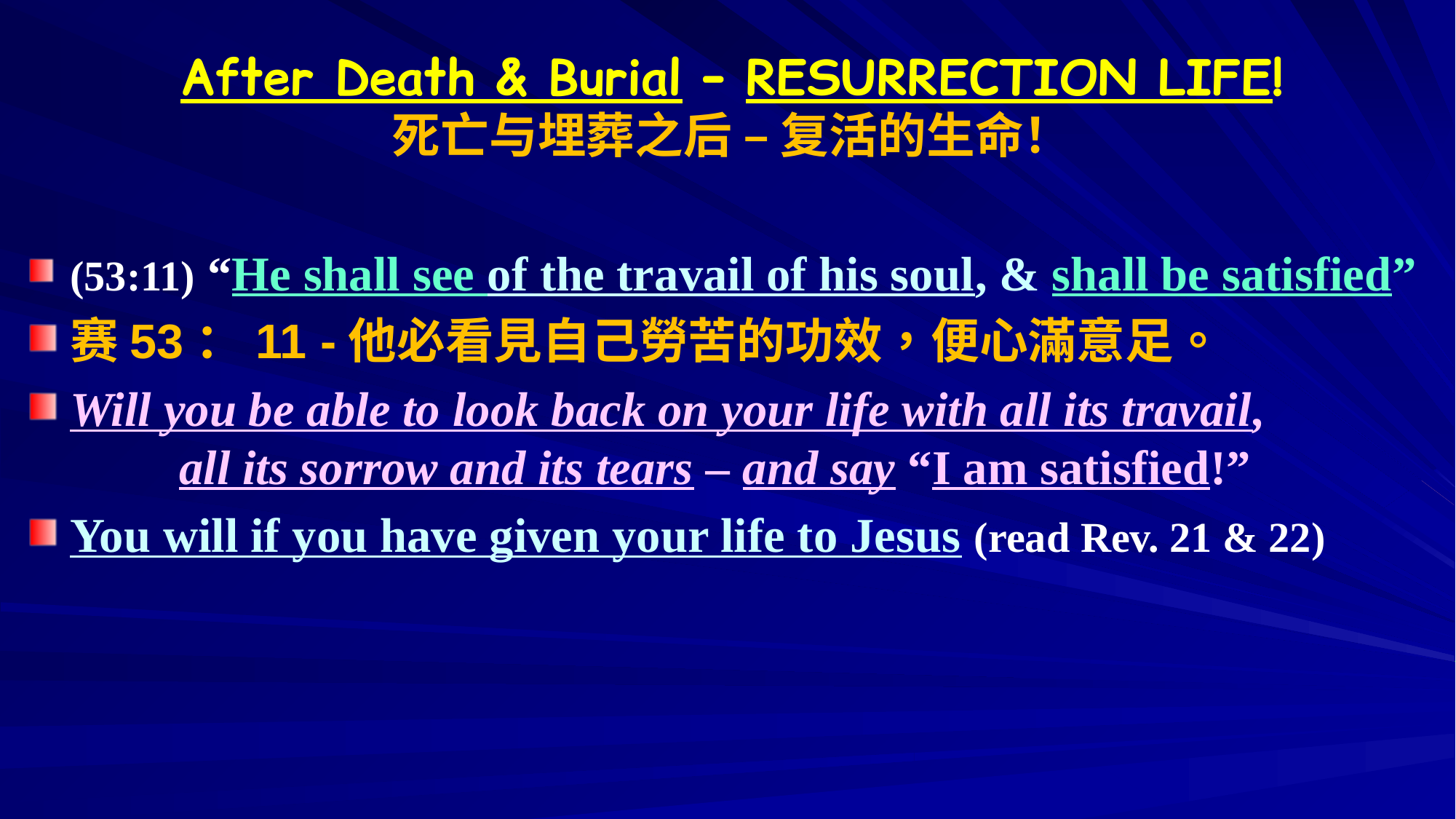

# After Death & Burial – RESURRECTION LIFE! 死亡与埋葬之后 – 复活的生命！
(53:11) “He shall see of the travail of his soul, & shall be satisfied”
赛53：11 -他必看見自己勞苦的功效，便心滿意足。
Will you be able to look back on your life with all its travail, 		all its sorrow and its tears – and say “I am satisfied!”
You will if you have given your life to Jesus (read Rev. 21 & 22)